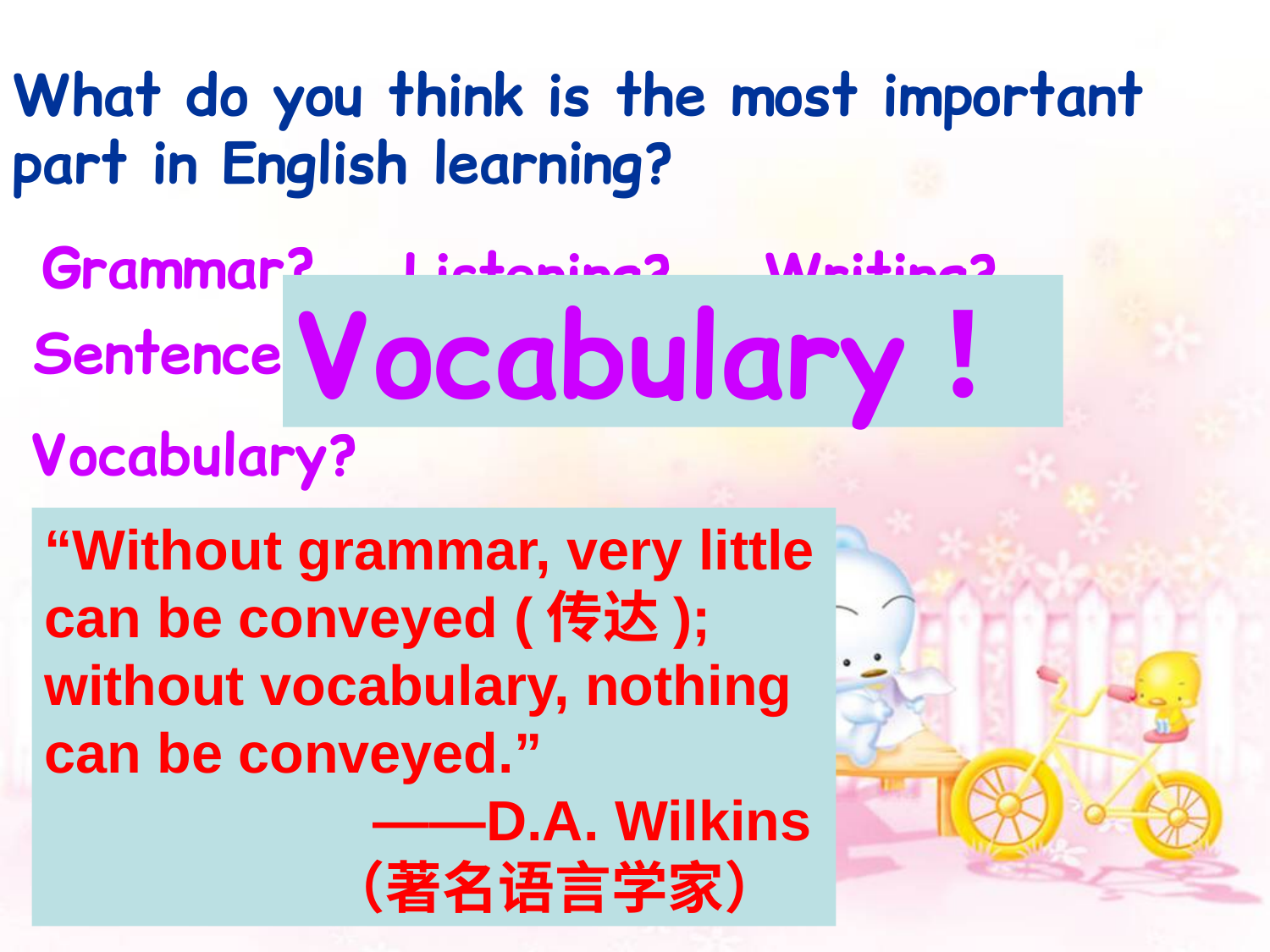

What do you think is the most important part in English learning?
Grammar?
Listening?
Writing?
Vocabulary！
Sentences?
Reading?
Speaking?
Vocabulary?
“Without grammar, very little can be conveyed (传达); without vocabulary, nothing can be conveyed.”
                     ——D.A. Wilkins
                     （著名语言学家）